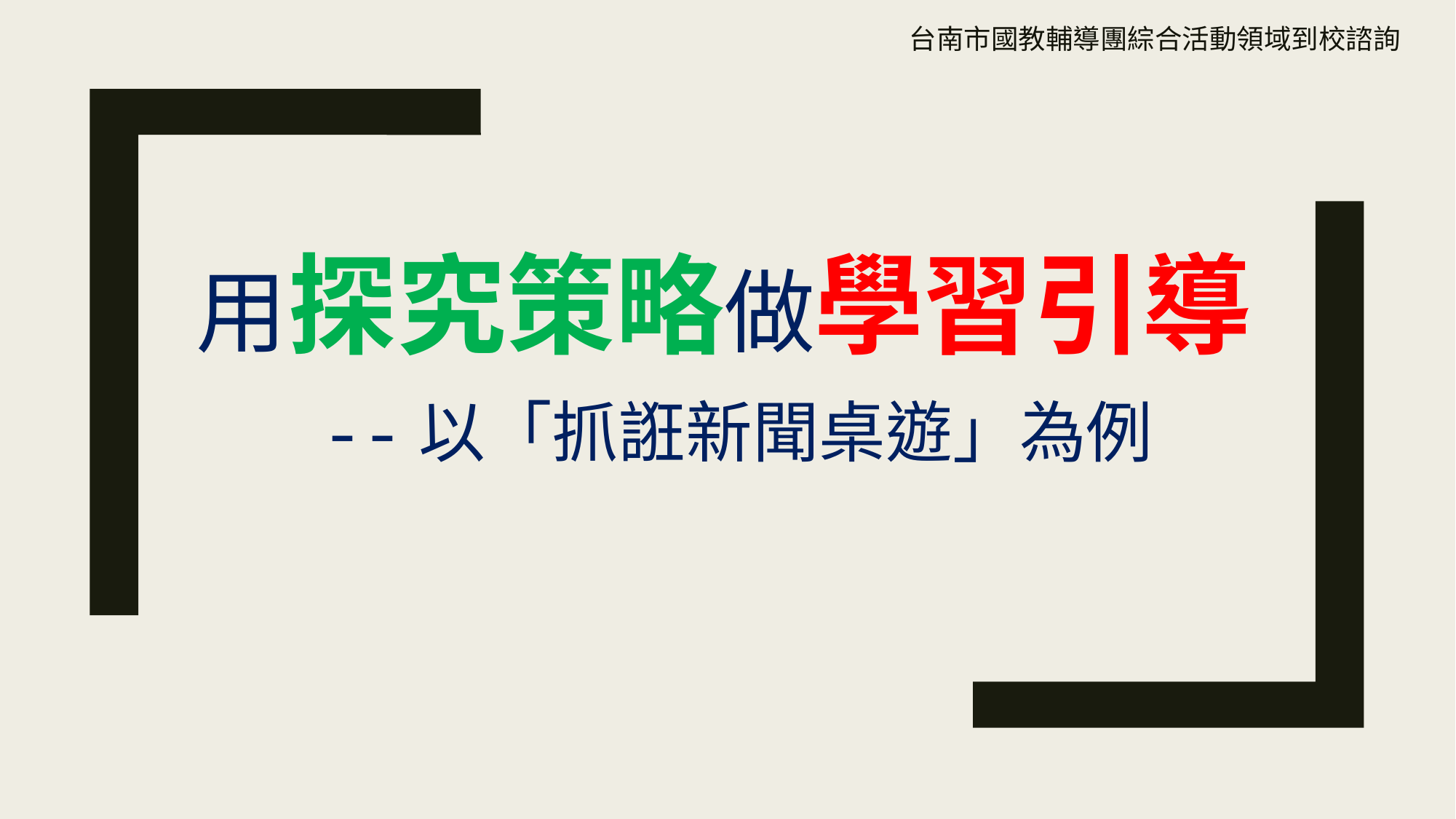

台南市國教輔導團綜合活動領域到校諮詢
# 用探究策略做學習引導
--以「抓誑新聞桌遊」為例